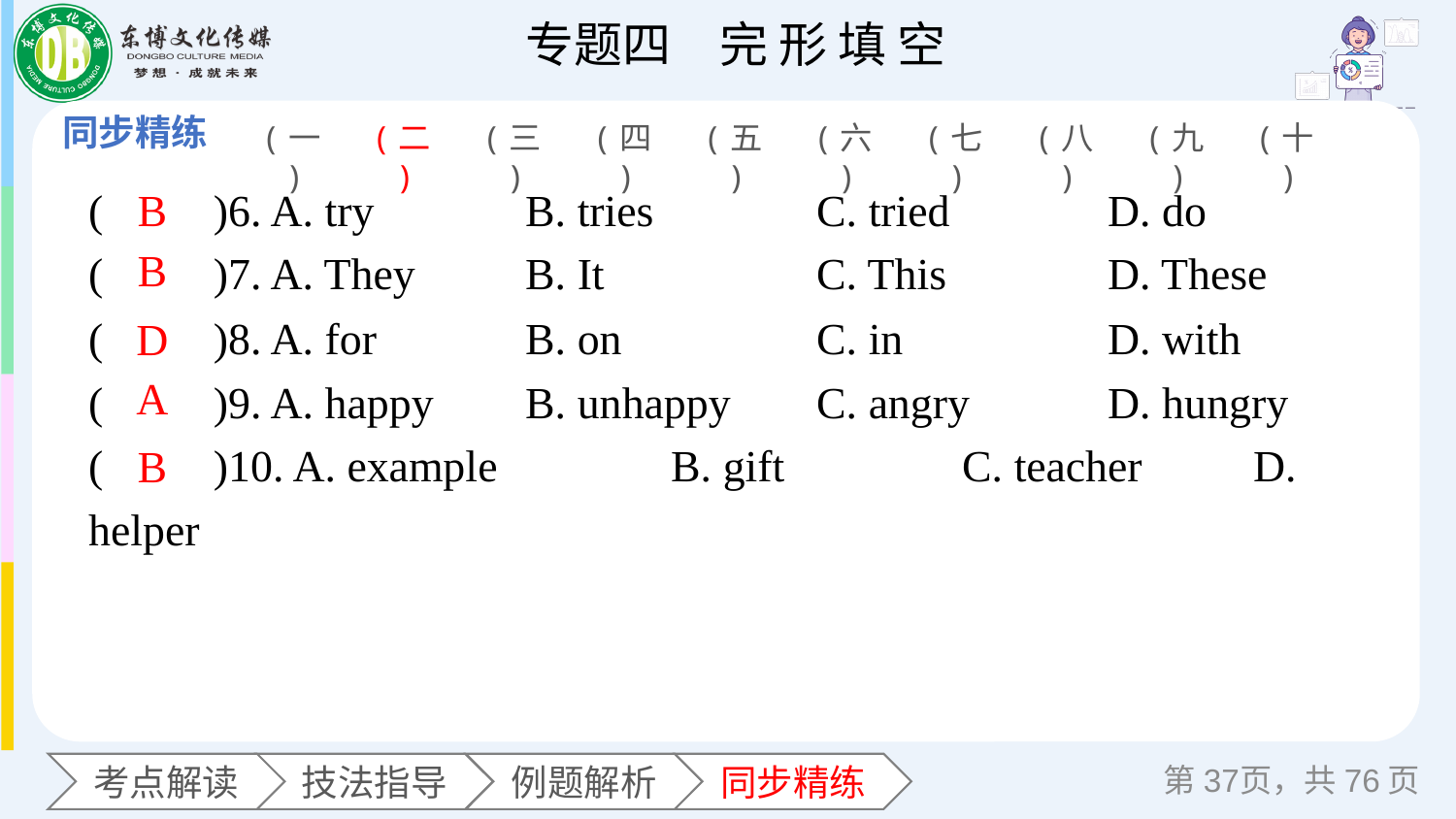

(一)
(二)
(三)
(四)
(五)
(六)
(七)
(八)
(九)
(十)
(　　)6. A. try    	B. tries    	C. tried    	D. do
(　　)7. A. They    	B. It    		C. This    	D. These
(　　)8. A. for    	B. on    		C. in    		D. with
(　　)9. A. happy    	B. unhappy    	C. angry    	D. hungry
(　　)10. A. example    	B. gift    	C. teacher    	D. helper
B
B
D
A
B
第37页，共76页